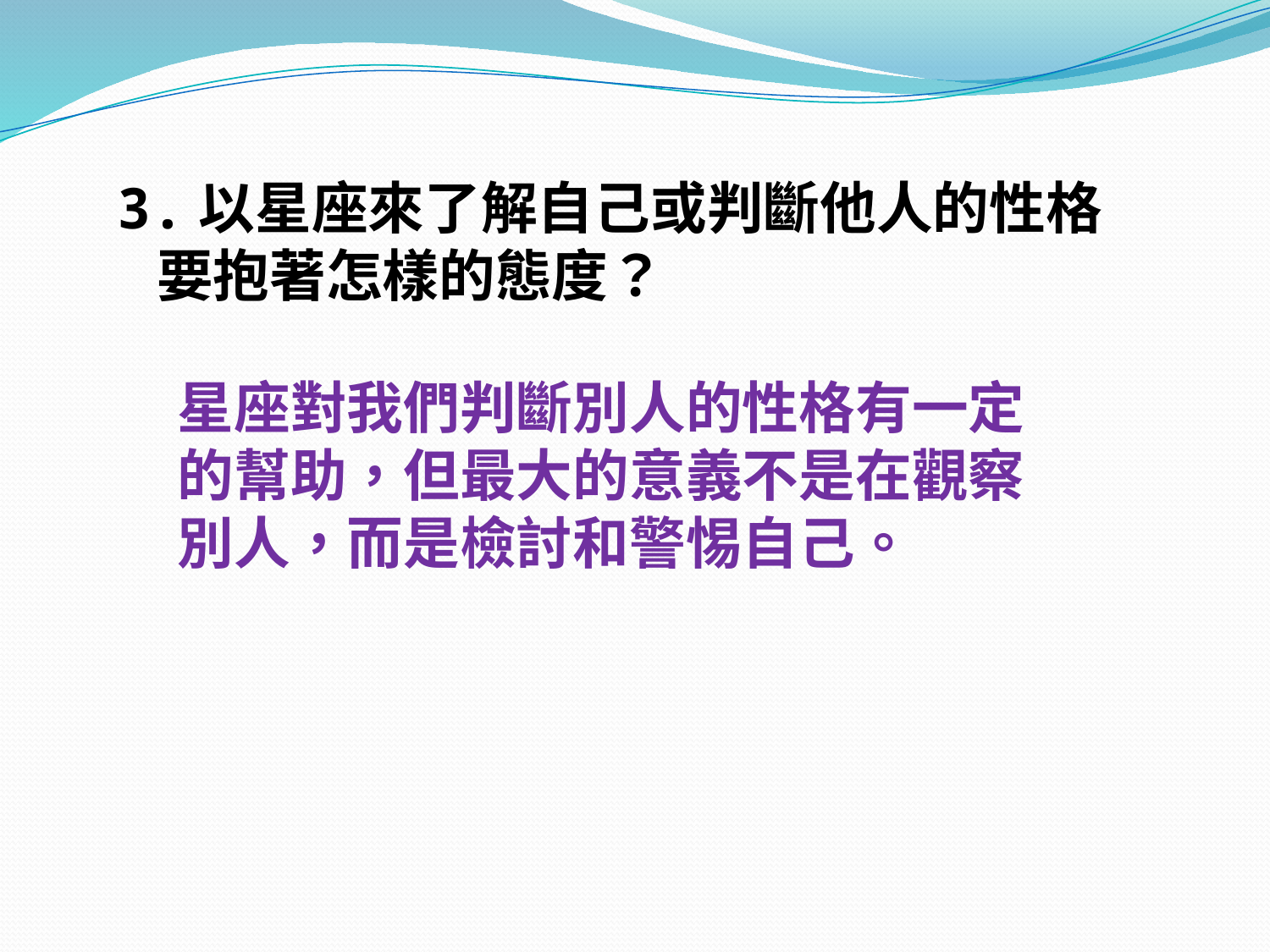

3.以星座來了解自己或判斷他人的性格
  要抱著怎樣的態度？
星座對我們判斷別人的性格有一定的幫助，但最大的意義不是在觀察別人，而是檢討和警惕自己。